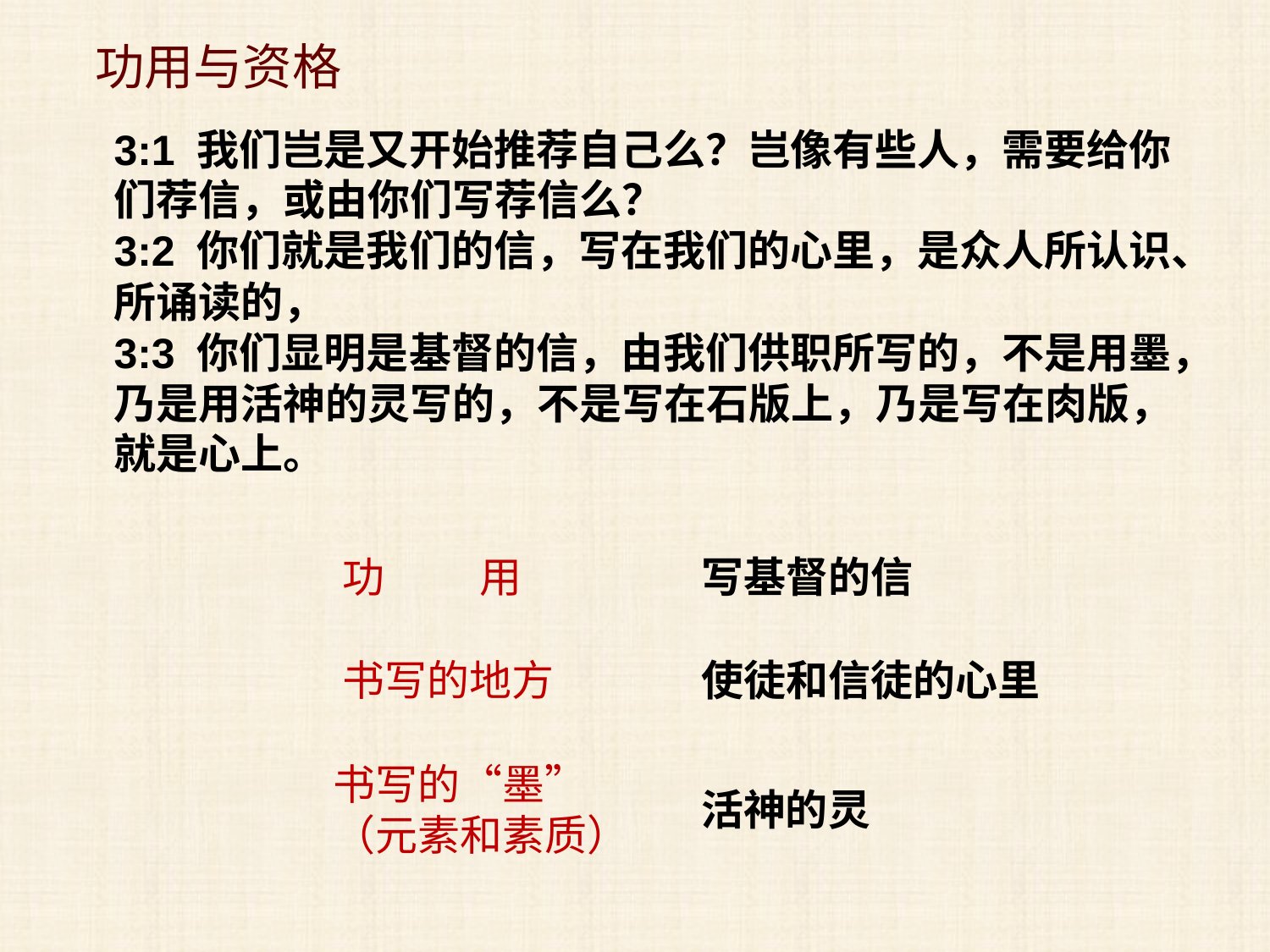

功用与资格
3:1 我们岂是又开始推荐自己么？岂像有些人，需要给你们荐信，或由你们写荐信么？
3:2 你们就是我们的信，写在我们的心里，是众人所认识、所诵读的，
3:3 你们显明是基督的信，由我们供职所写的，不是用墨，乃是用活神的灵写的，不是写在石版上，乃是写在肉版，就是心上。
功          用
写基督的信
书写的地方
使徒和信徒的心里
书写的“墨”
（元素和素质）
活神的灵